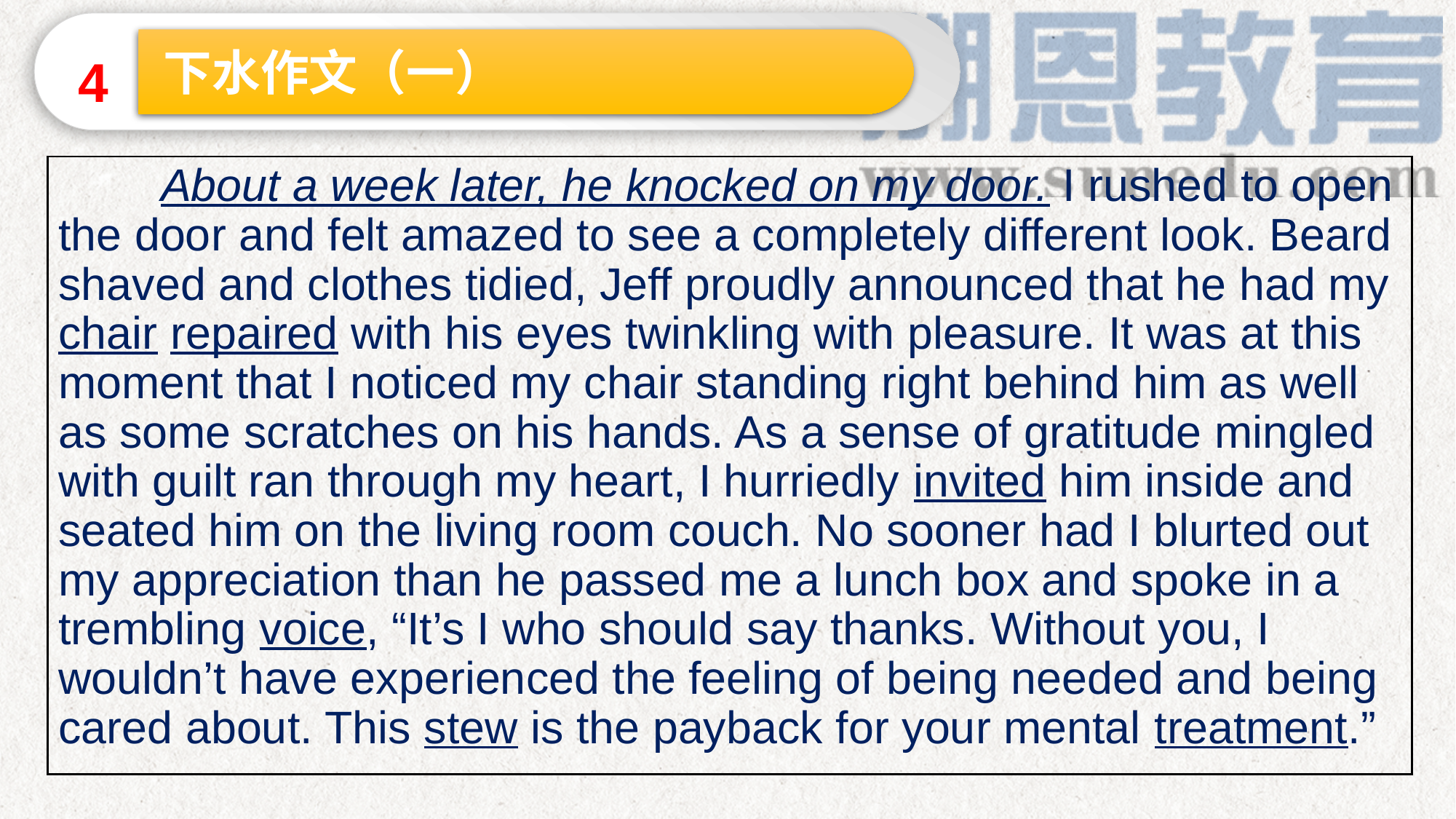

4
下水作文（一）
	About a week later, he knocked on my door. I rushed to open the door and felt amazed to see a completely different look. Beard shaved and clothes tidied, Jeff proudly announced that he had my chair repaired with his eyes twinkling with pleasure. It was at this moment that I noticed my chair standing right behind him as well as some scratches on his hands. As a sense of gratitude mingled with guilt ran through my heart, I hurriedly invited him inside and seated him on the living room couch. No sooner had I blurted out my appreciation than he passed me a lunch box and spoke in a trembling voice, “It’s I who should say thanks. Without you, I wouldn’t have experienced the feeling of being needed and being cared about. This stew is the payback for your mental treatment.”